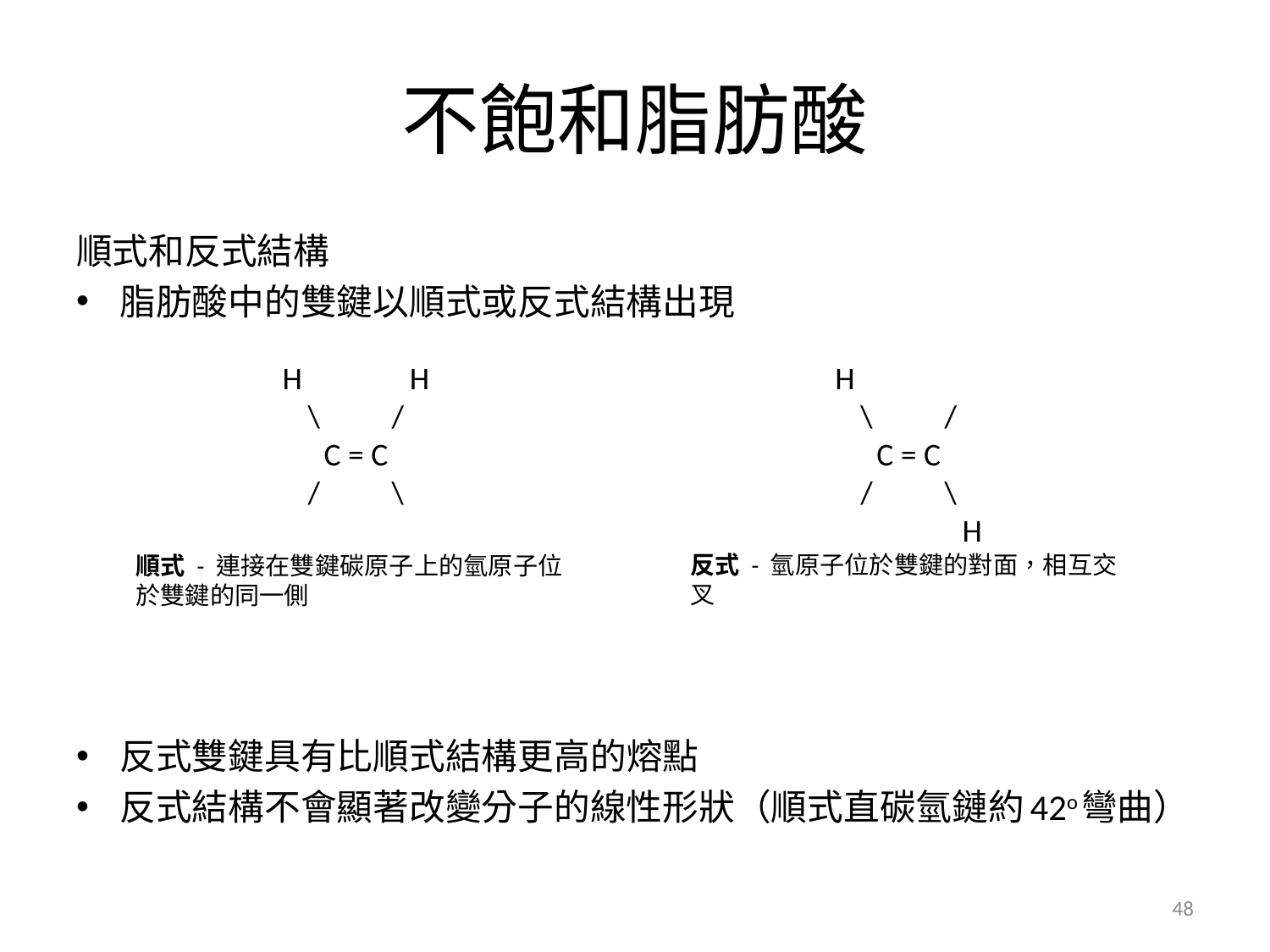

# 不飽和脂肪酸
順式和反式結構
脂肪酸中的雙鍵以順式或反式結構出現

反式雙鍵具有比順式結構更高的熔點
反式結構不會顯著改變分子的線性形狀（順式直碳氫鏈約42o彎曲）
H               H
\          /
C = C
/          \
H               H
\          /
C = C
/          \
H               H

反式 - 氫原子位於雙鍵的對面，相互交叉

順式 - 連接在雙鍵碳原子上的氫原子位於雙鍵的同一側
48